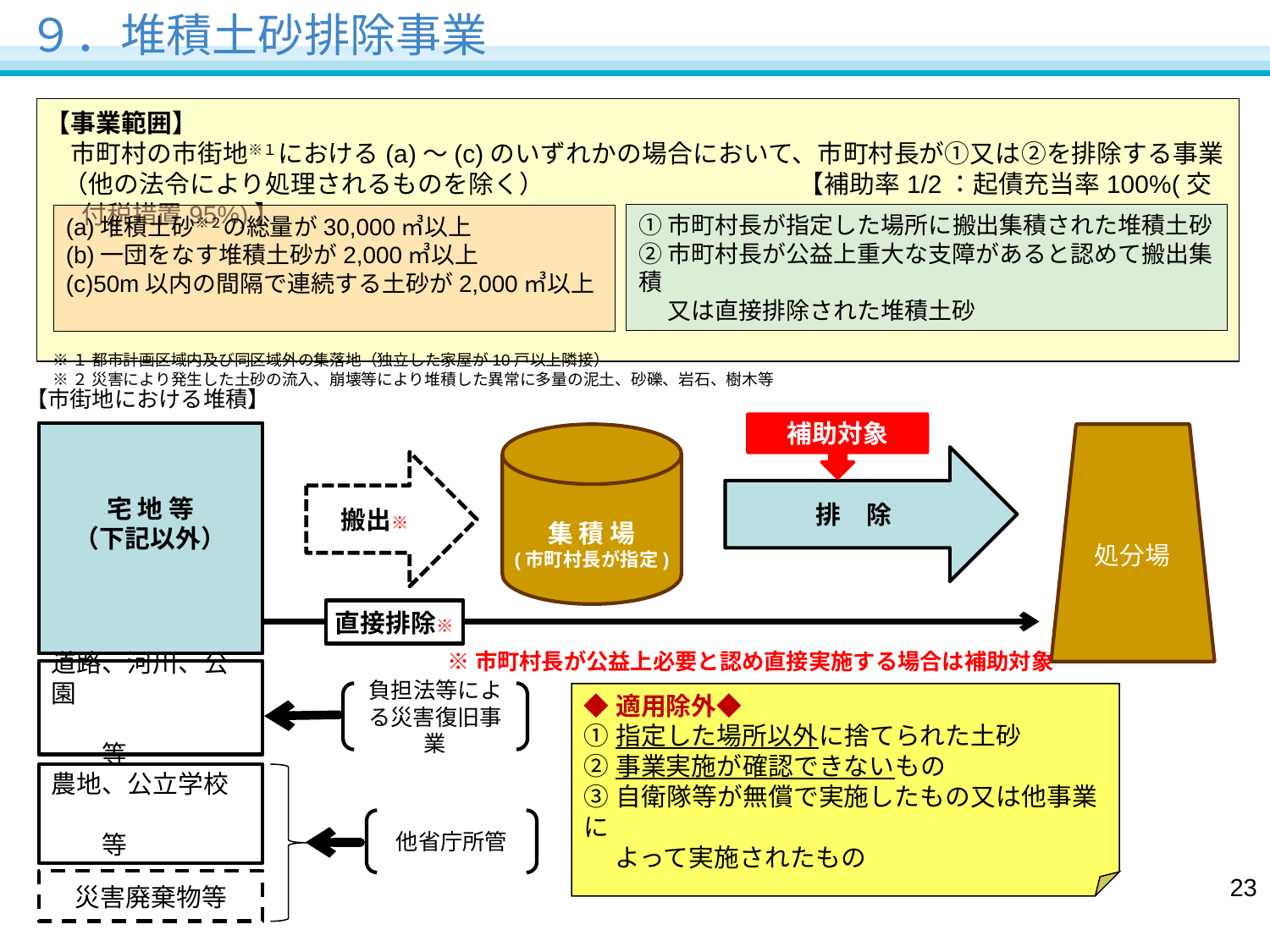

９．堆積土砂排除事業
【事業範囲】
　市町村の市街地※１における(a)～(c)のいずれかの場合において、市町村長が①又は②を排除する事業
  （他の法令により処理されるものを除く）　　　　　　　　　　【補助率1/2：起債充当率100%(交付税措置95%)】

  ※１ 都市計画区域内及び同区域外の集落地（独立した家屋が10戸以上隣接）
  ※２ 災害により発生した土砂の流入、崩壊等により堆積した異常に多量の泥土、砂礫、岩石、樹木等
①市町村長が指定した場所に搬出集積された堆積土砂
②市町村長が公益上重大な支障があると認めて搬出集積
　 又は直接排除された堆積土砂
(a)堆積土砂※２の総量が30,000㎥以上
(b)一団をなす堆積土砂が2,000㎥以上
(c)50m以内の間隔で連続する土砂が2,000㎥以上
【市街地における堆積】
補助対象
宅 地 等
（下記以外）

集 積 場
(市町村長が指定)
処分場
排　除
搬出※
直接排除※
※市町村長が公益上必要と認め直接実施する場合は補助対象
道路、河川、公園
　　　　　　　 　　等
負担法等による災害復旧事業
◆適用除外◆
①指定した場所以外に捨てられた土砂
②事業実施が確認できないもの
③自衛隊等が無償で実施したもの又は他事業に
　 よって実施されたもの

農地、公立学校
   　　　　　　　　等
他省庁所管
23
災害廃棄物等